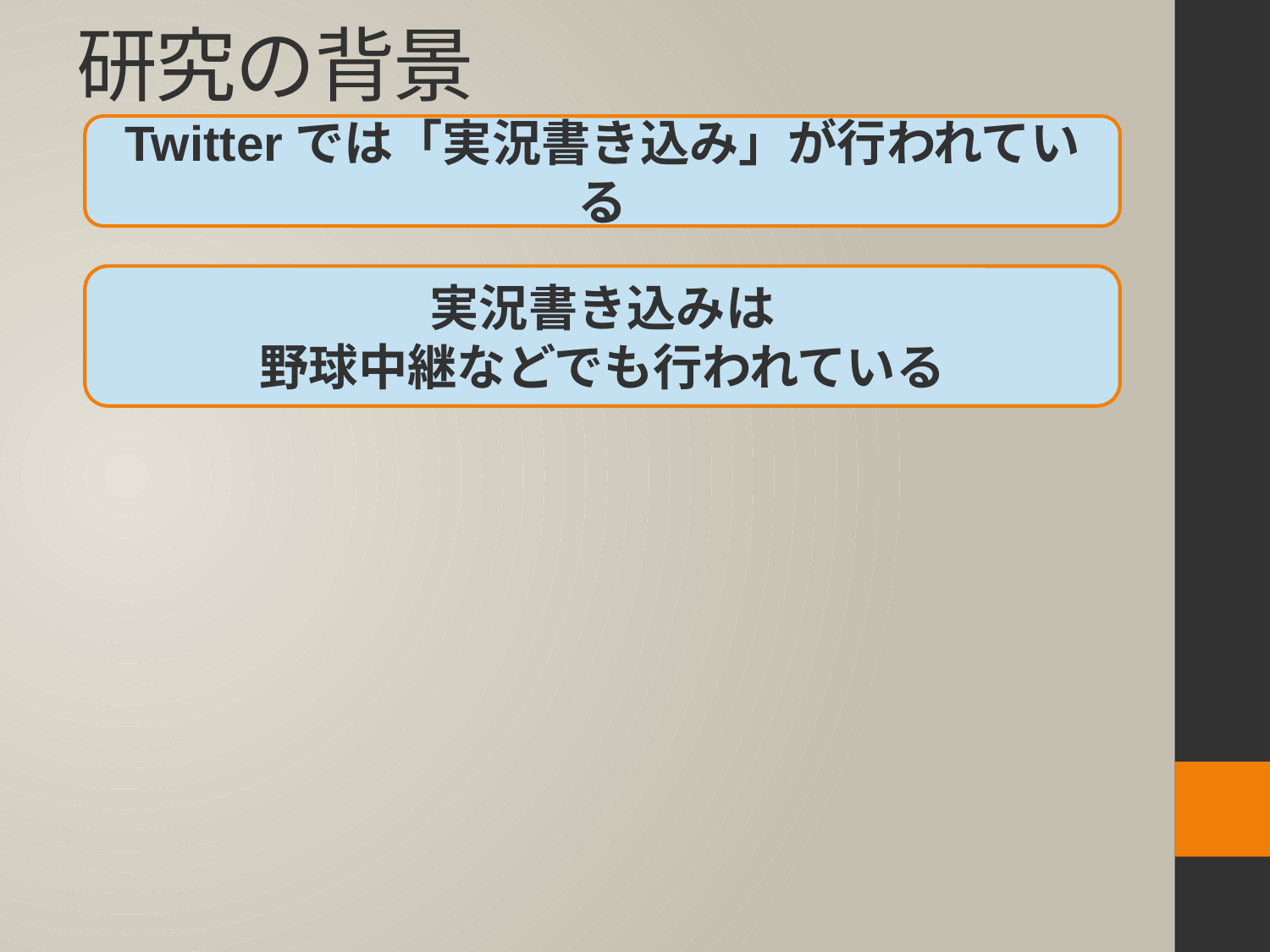

# 研究の背景
Twitterでは「実況書き込み」が行われている

実況書き込みは
野球中継などでも行われている